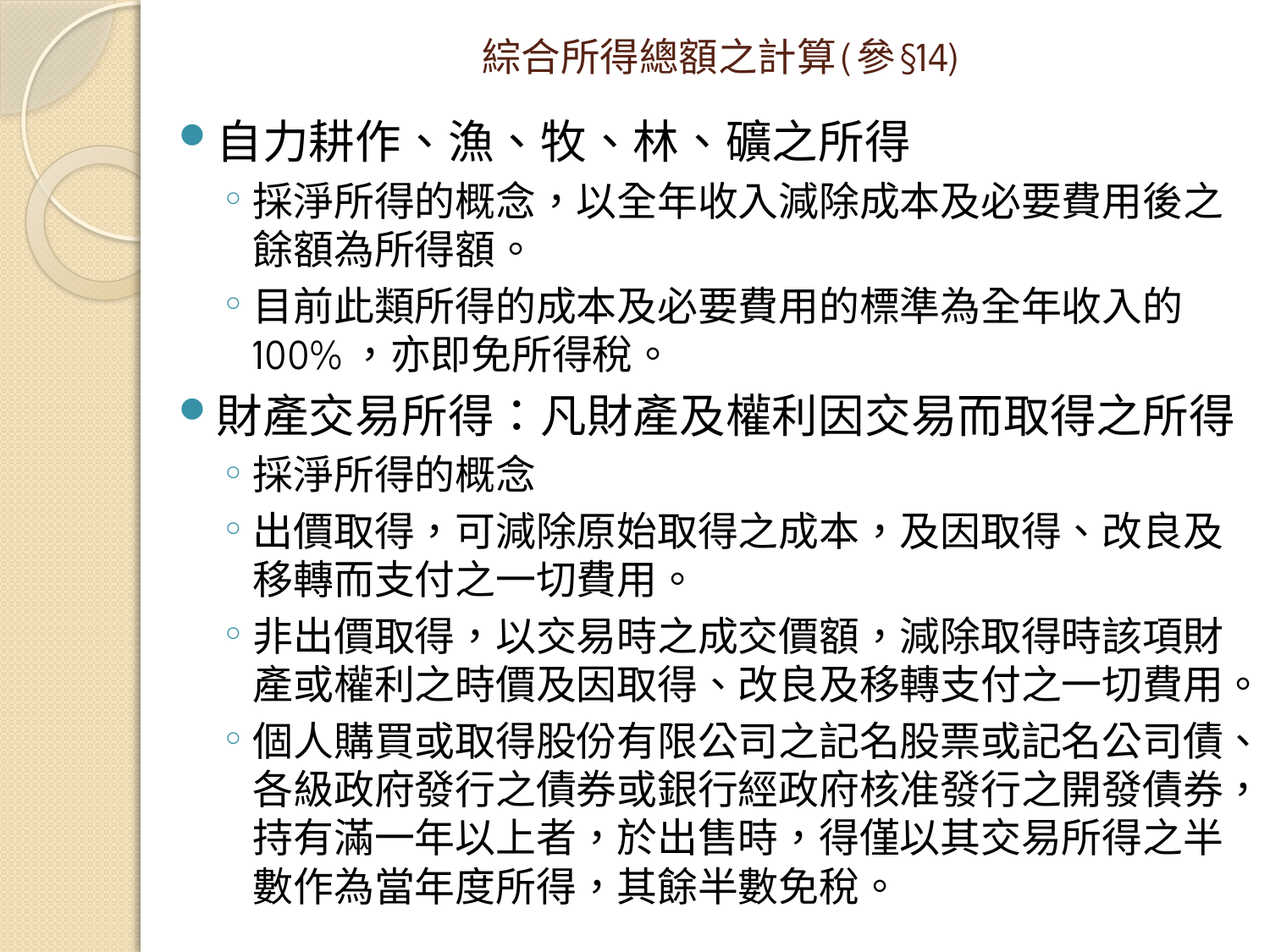

# 綜合所得總額之計算(參§14)
自力耕作、漁、牧、林、礦之所得
採淨所得的概念，以全年收入減除成本及必要費用後之餘額為所得額。
目前此類所得的成本及必要費用的標準為全年收入的100%，亦即免所得稅。
財產交易所得：凡財產及權利因交易而取得之所得
採淨所得的概念
出價取得，可減除原始取得之成本，及因取得、改良及移轉而支付之一切費用。
非出價取得，以交易時之成交價額，減除取得時該項財產或權利之時價及因取得、改良及移轉支付之一切費用。
個人購買或取得股份有限公司之記名股票或記名公司債、各級政府發行之債券或銀行經政府核准發行之開發債券，持有滿一年以上者，於出售時，得僅以其交易所得之半數作為當年度所得，其餘半數免稅。